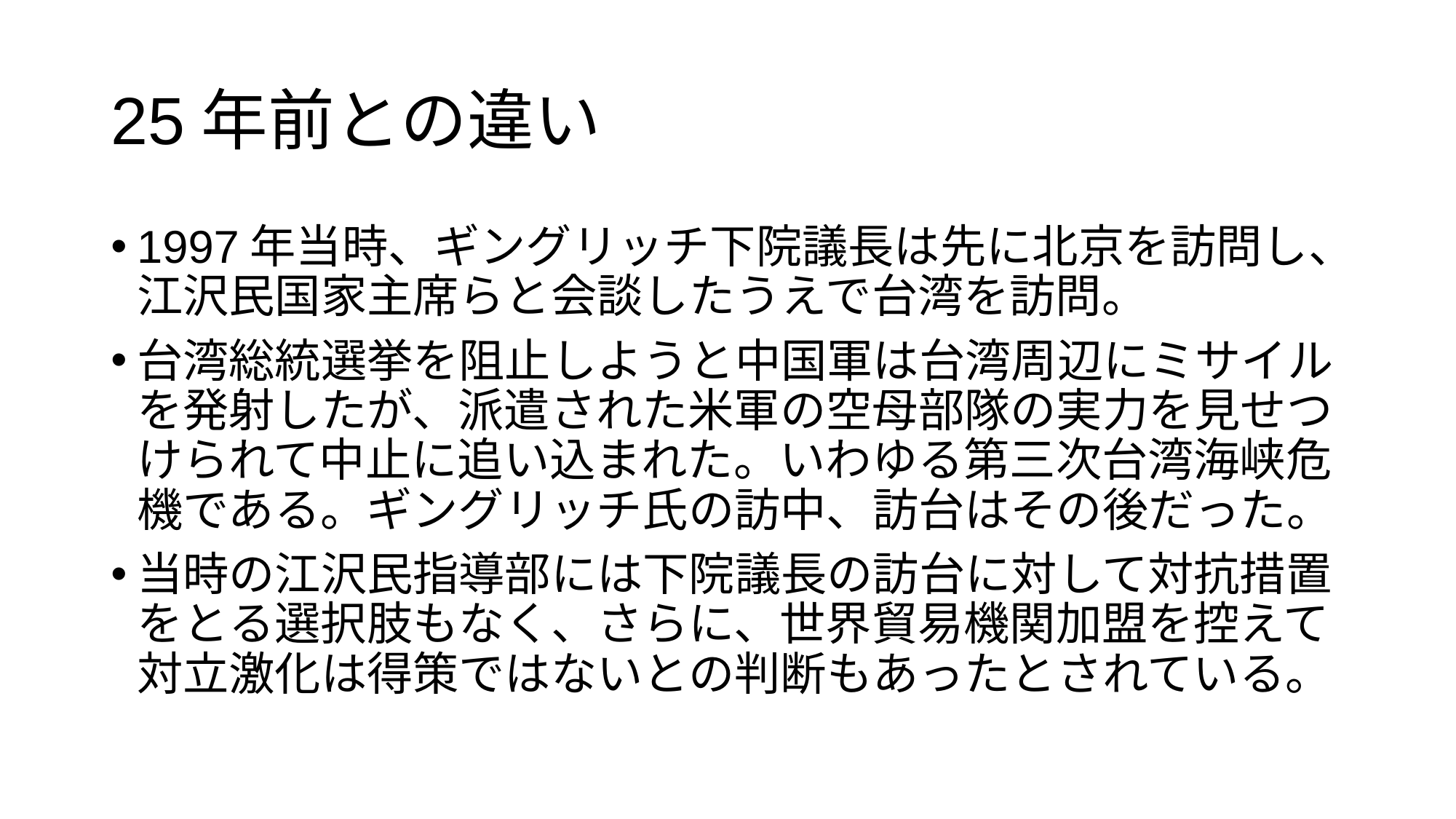

# 25年前との違い
1997年当時、ギングリッチ下院議長は先に北京を訪問し、江沢民国家主席らと会談したうえで台湾を訪問。
台湾総統選挙を阻止しようと中国軍は台湾周辺にミサイルを発射したが、派遣された米軍の空母部隊の実力を見せつけられて中止に追い込まれた。いわゆる第三次台湾海峡危機である。ギングリッチ氏の訪中、訪台はその後だった。
当時の江沢民指導部には下院議長の訪台に対して対抗措置をとる選択肢もなく、さらに、世界貿易機関加盟を控えて対立激化は得策ではないとの判断もあったとされている。